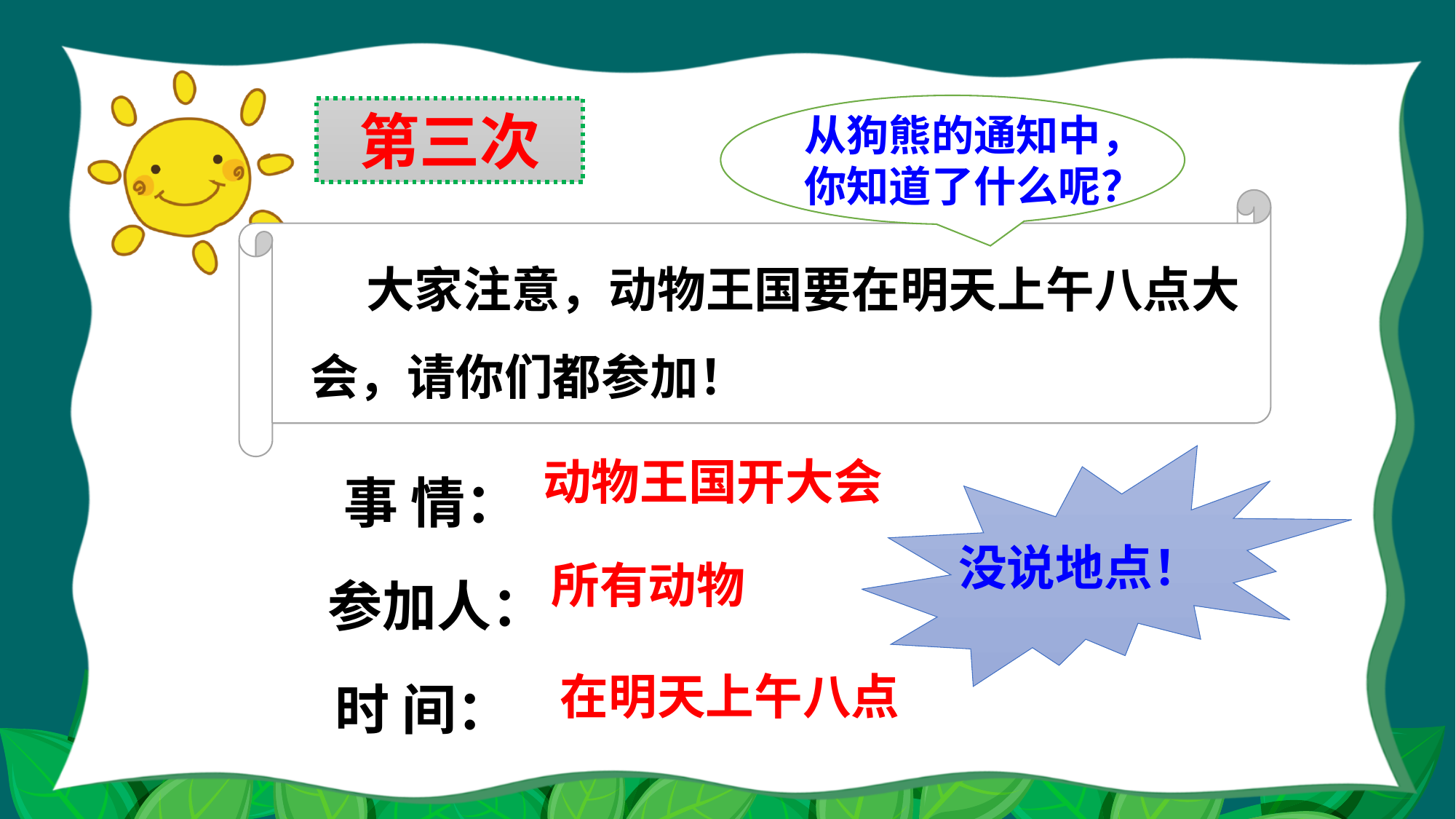

从狗熊的通知中，你知道了什么呢？
第三次

    大家注意，动物王国要在明天上午八点大会，请你们都参加！
事 情：
动物王国开大会

没说地点！
参加人：
所有动物
时 间：
在明天上午八点